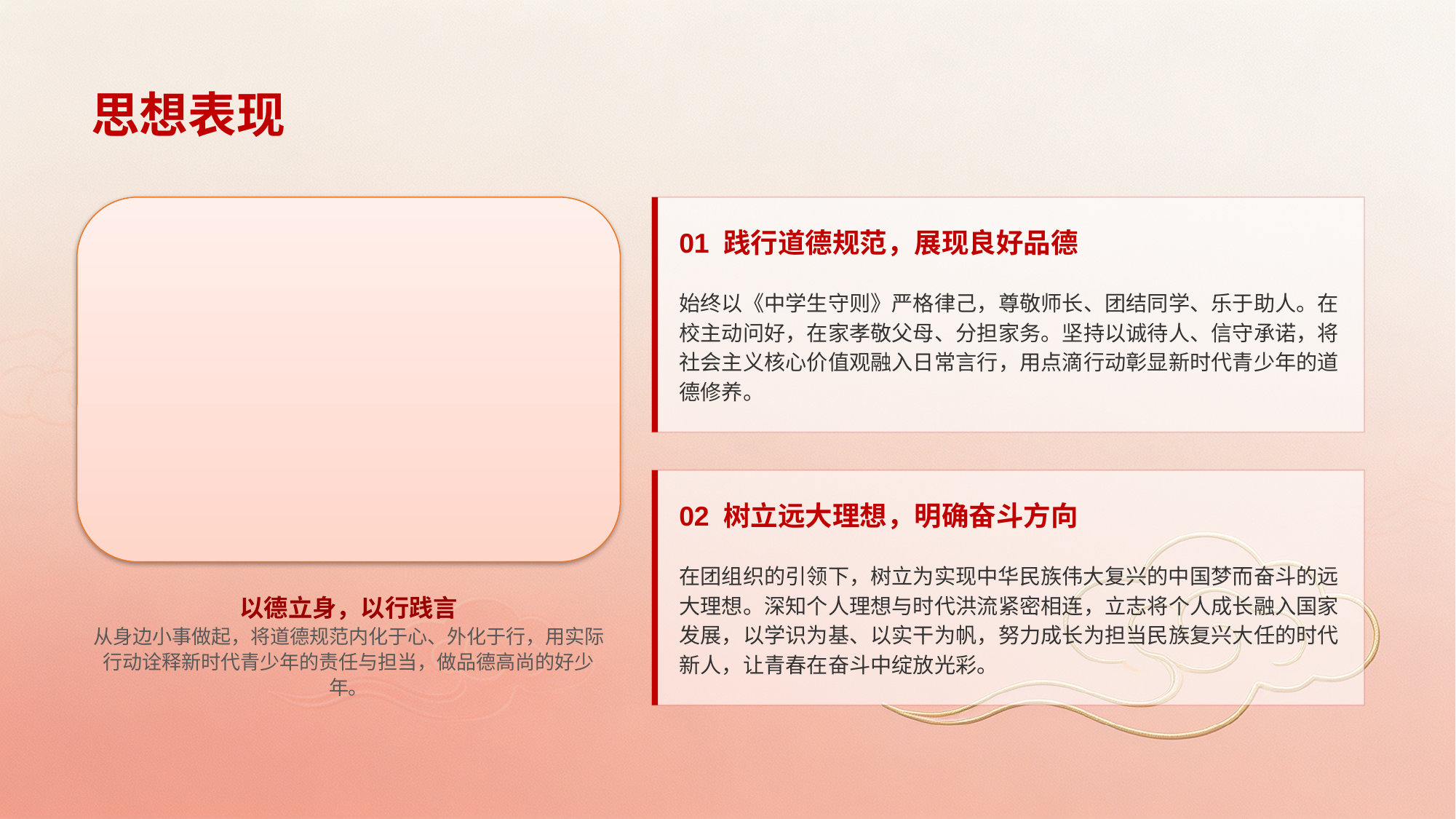

思想表现

01 践行道德规范，展现良好品德
始终以《中学生守则》严格律己，尊敬师长、团结同学、乐于助人。在校主动问好，在家孝敬父母、分担家务。坚持以诚待人、信守承诺，将社会主义核心价值观融入日常言行，用点滴行动彰显新时代青少年的道德修养。

02 树立远大理想，明确奋斗方向
在团组织的引领下，树立为实现中华民族伟大复兴的中国梦而奋斗的远大理想。深知个人理想与时代洪流紧密相连，立志将个人成长融入国家发展，以学识为基、以实干为帆，努力成长为担当民族复兴大任的时代新人，让青春在奋斗中绽放光彩。
以德立身，以行践言
从身边小事做起，将道德规范内化于心、外化于行，用实际行动诠释新时代青少年的责任与担当，做品德高尚的好少年。